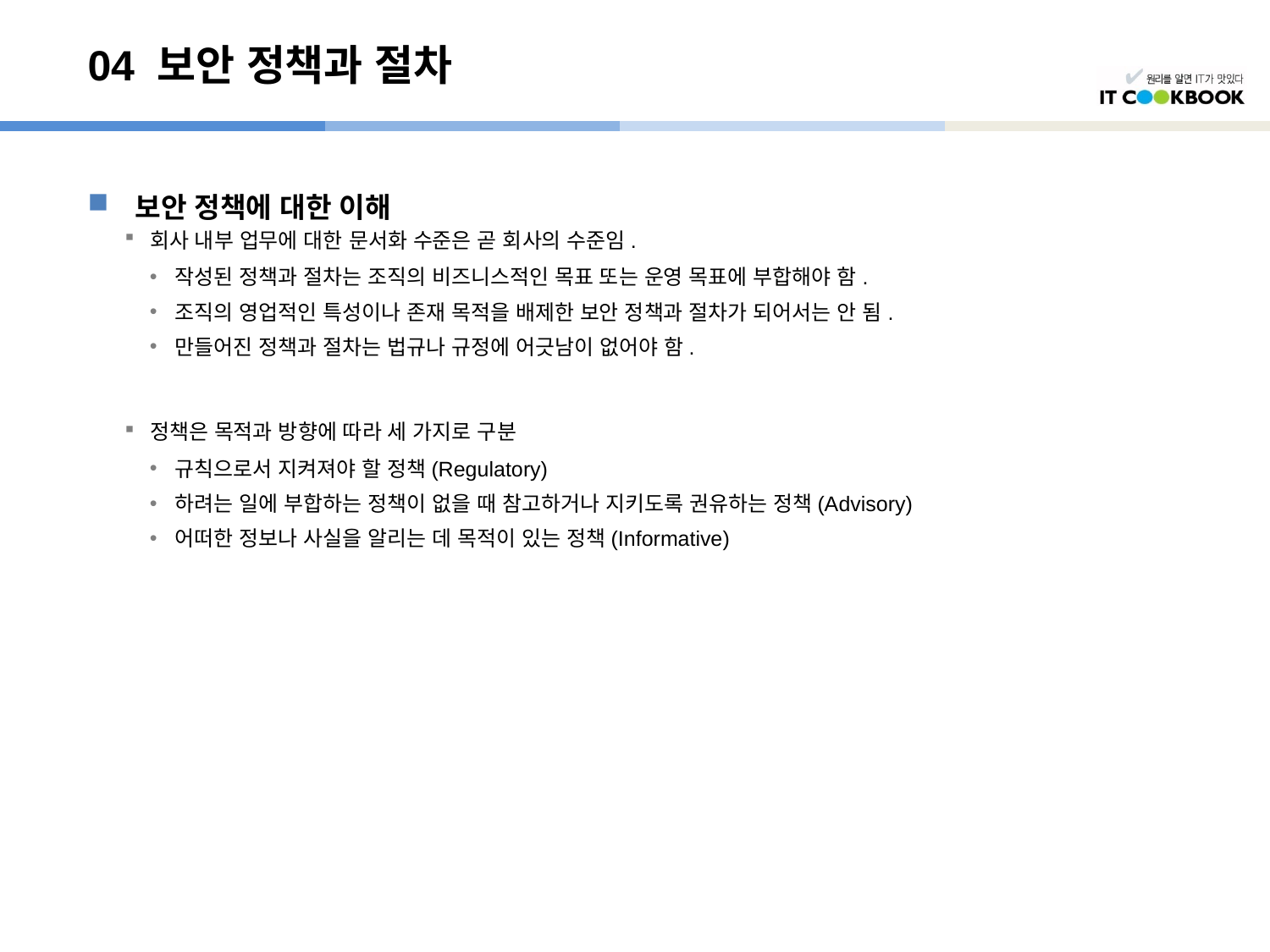

# 04 보안 정책과 절차
보안 정책에 대한 이해
회사 내부 업무에 대한 문서화 수준은 곧 회사의 수준임.
작성된 정책과 절차는 조직의 비즈니스적인 목표 또는 운영 목표에 부합해야 함.
조직의 영업적인 특성이나 존재 목적을 배제한 보안 정책과 절차가 되어서는 안 됨.
만들어진 정책과 절차는 법규나 규정에 어긋남이 없어야 함.

정책은 목적과 방향에 따라 세 가지로 구분
규칙으로서 지켜져야 할 정책(Regulatory)
하려는 일에 부합하는 정책이 없을 때 참고하거나 지키도록 권유하는 정책(Advisory)
어떠한 정보나 사실을 알리는 데 목적이 있는 정책(Informative)